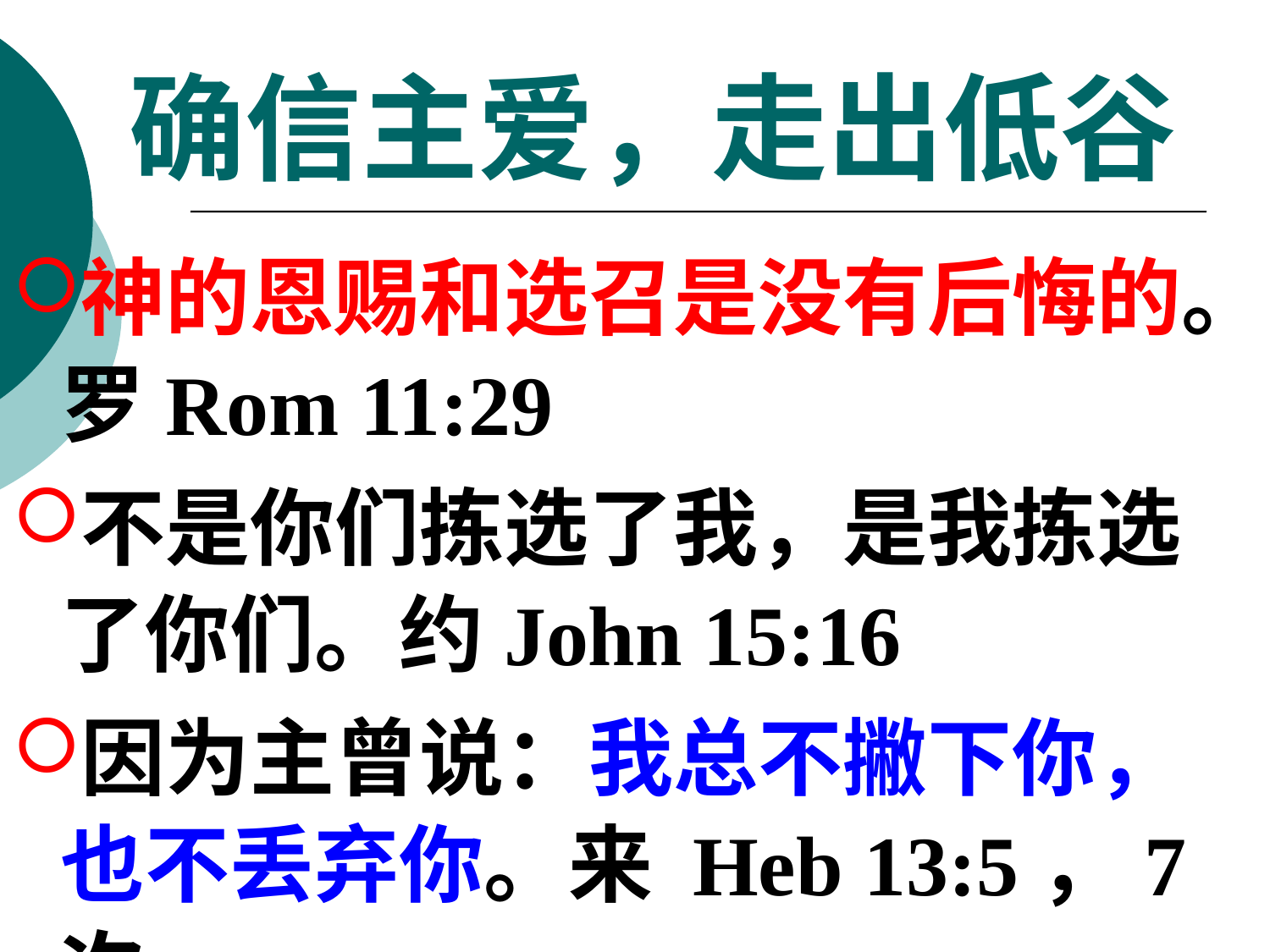

# 确信主爱，走出低谷
神的恩赐和选召是没有后悔的。罗Rom 11:29
不是你们拣选了我，是我拣选了你们。约John 15:16
因为主曾说：我总不撇下你，也不丢弃你。来 Heb 13:5，7次